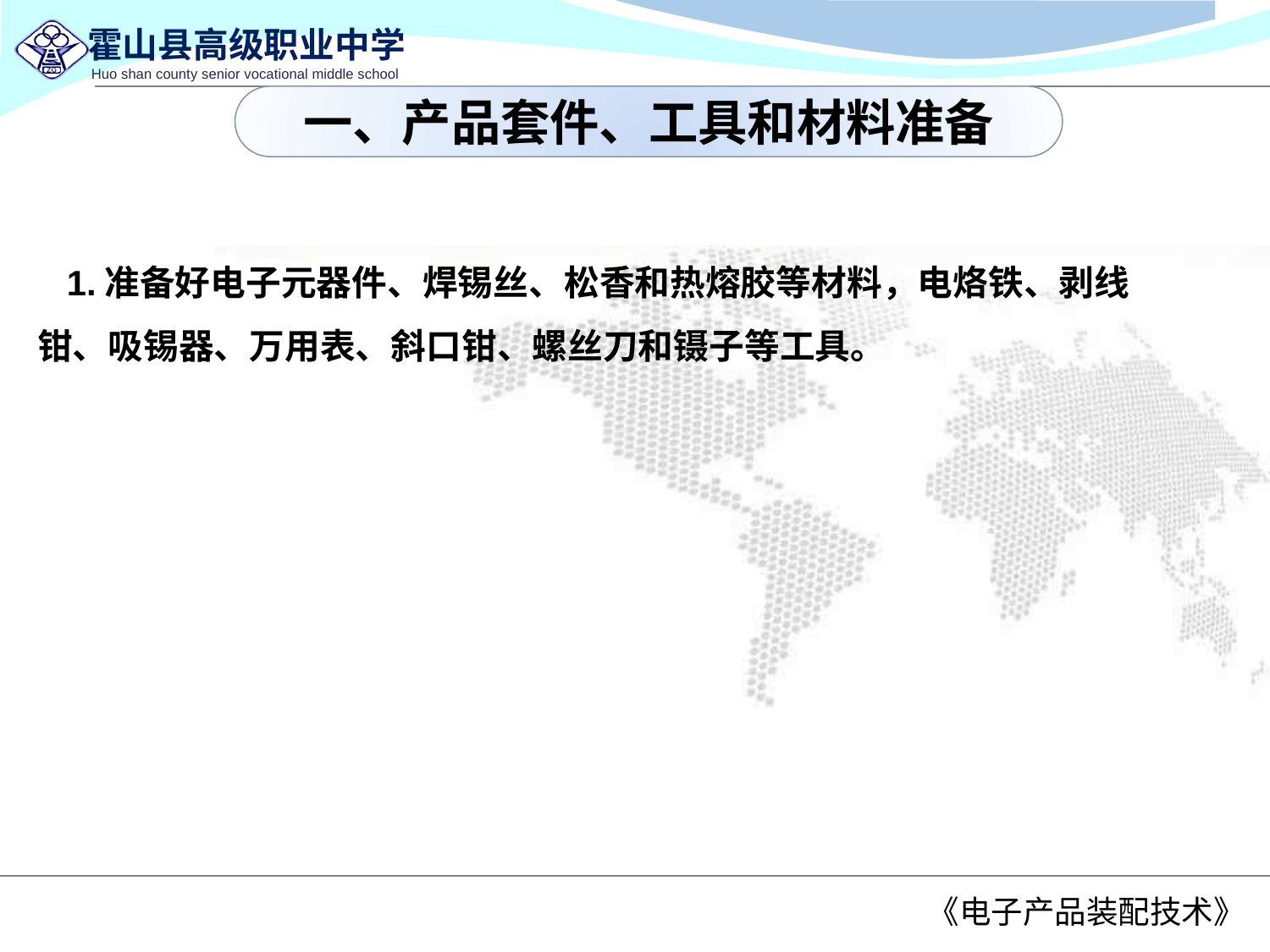

一、产品套件、工具和材料准备
   1.准备好电子元器件、焊锡丝、松香和热熔胶等材料，电烙铁、剥线钳、吸锡器、万用表、斜口钳、螺丝刀和镊子等工具。